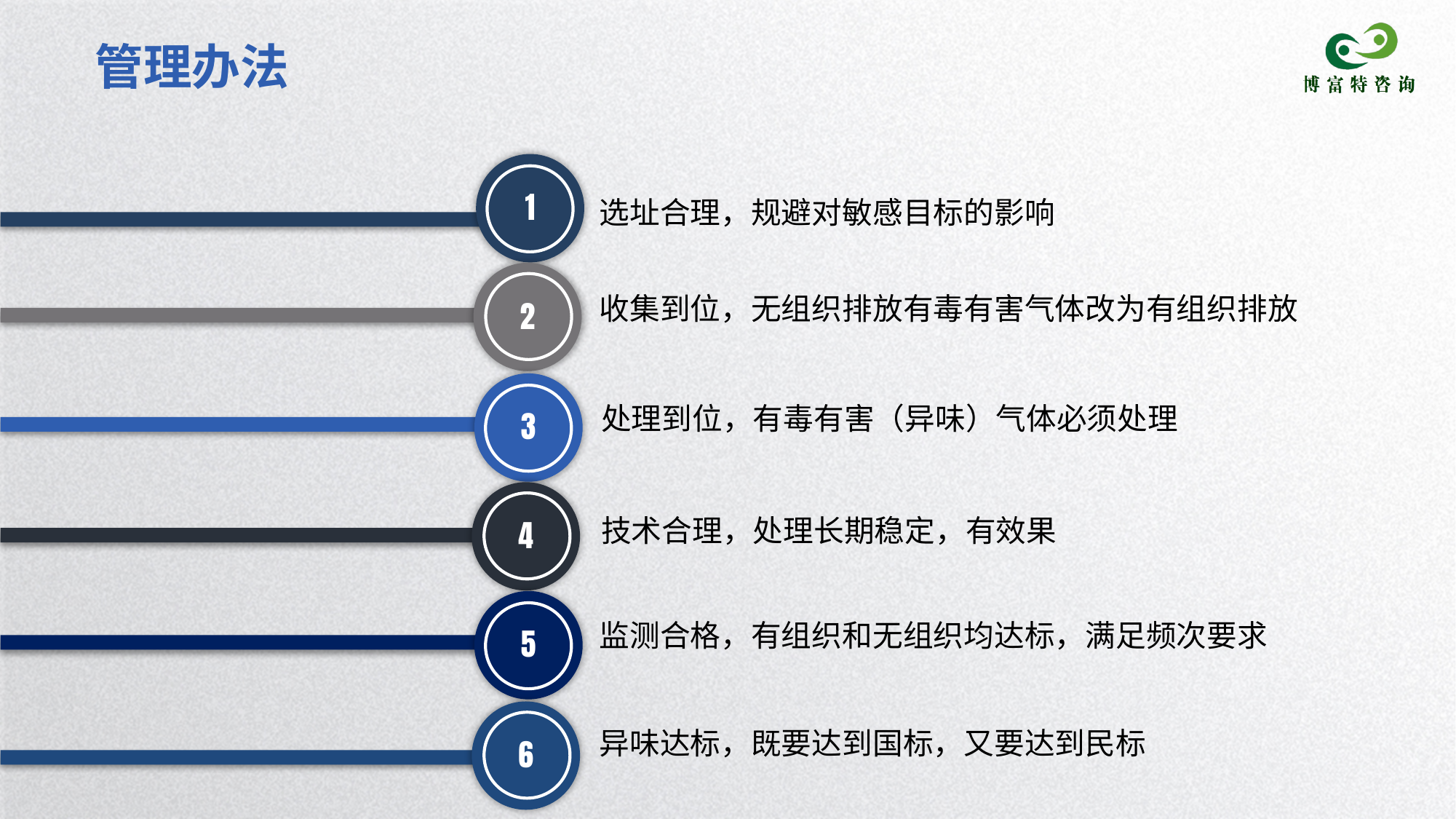

管理办法
1

选址合理，规避对敏感目标的影响

2

收集到位，无组织排放有毒有害气体改为有组织排放

3

处理到位，有毒有害（异味）气体必须处理

4

技术合理，处理长期稳定，有效果

5

监测合格，有组织和无组织均达标，满足频次要求

6

异味达标，既要达到国标，又要达到民标